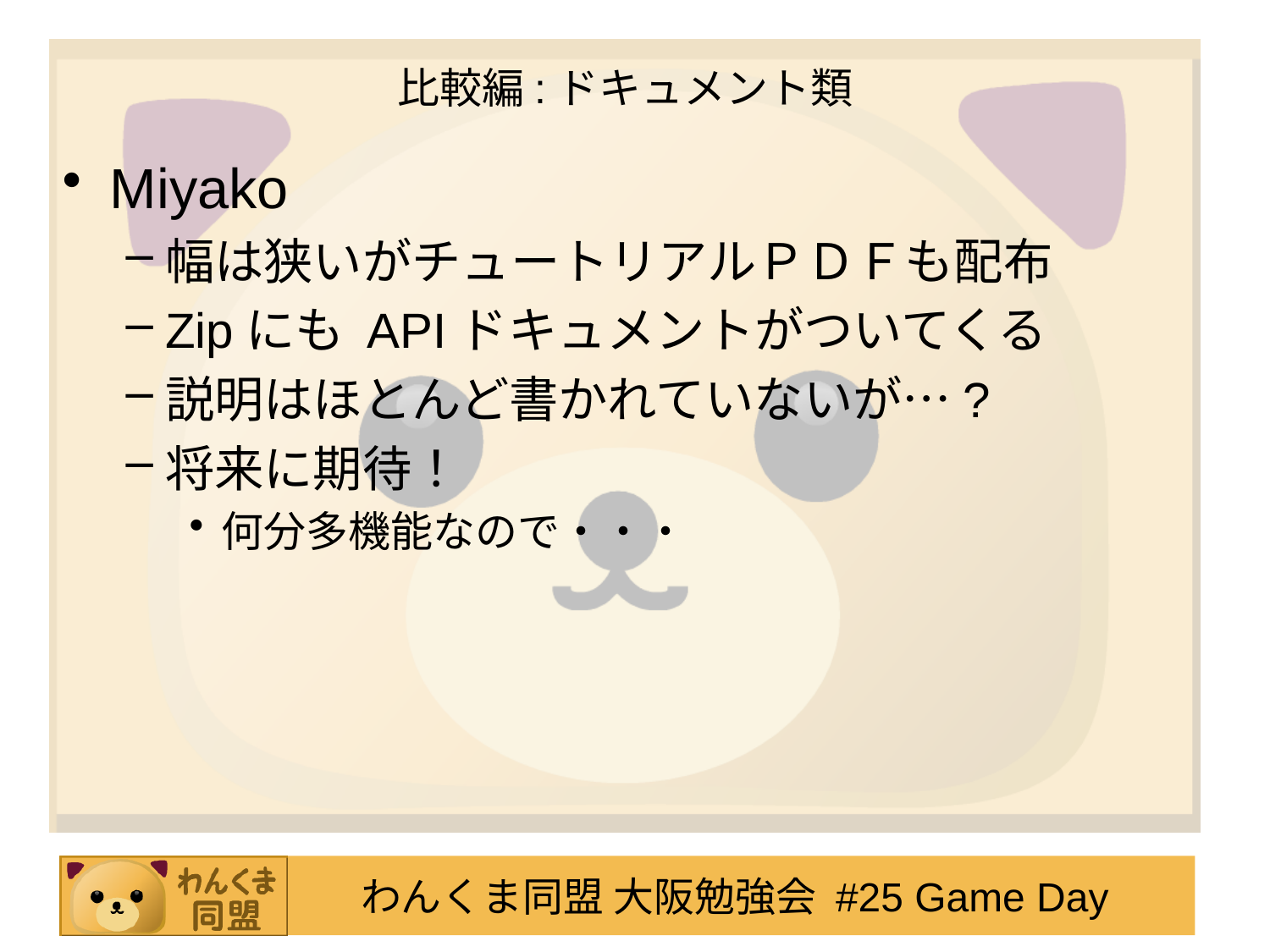

# 比較編:ドキュメント類
Miyako
幅は狭いがチュートリアルＰＤＦも配布
Zipにも APIドキュメントがついてくる
説明はほとんど書かれていないが…?
将来に期待！
何分多機能なので・・・